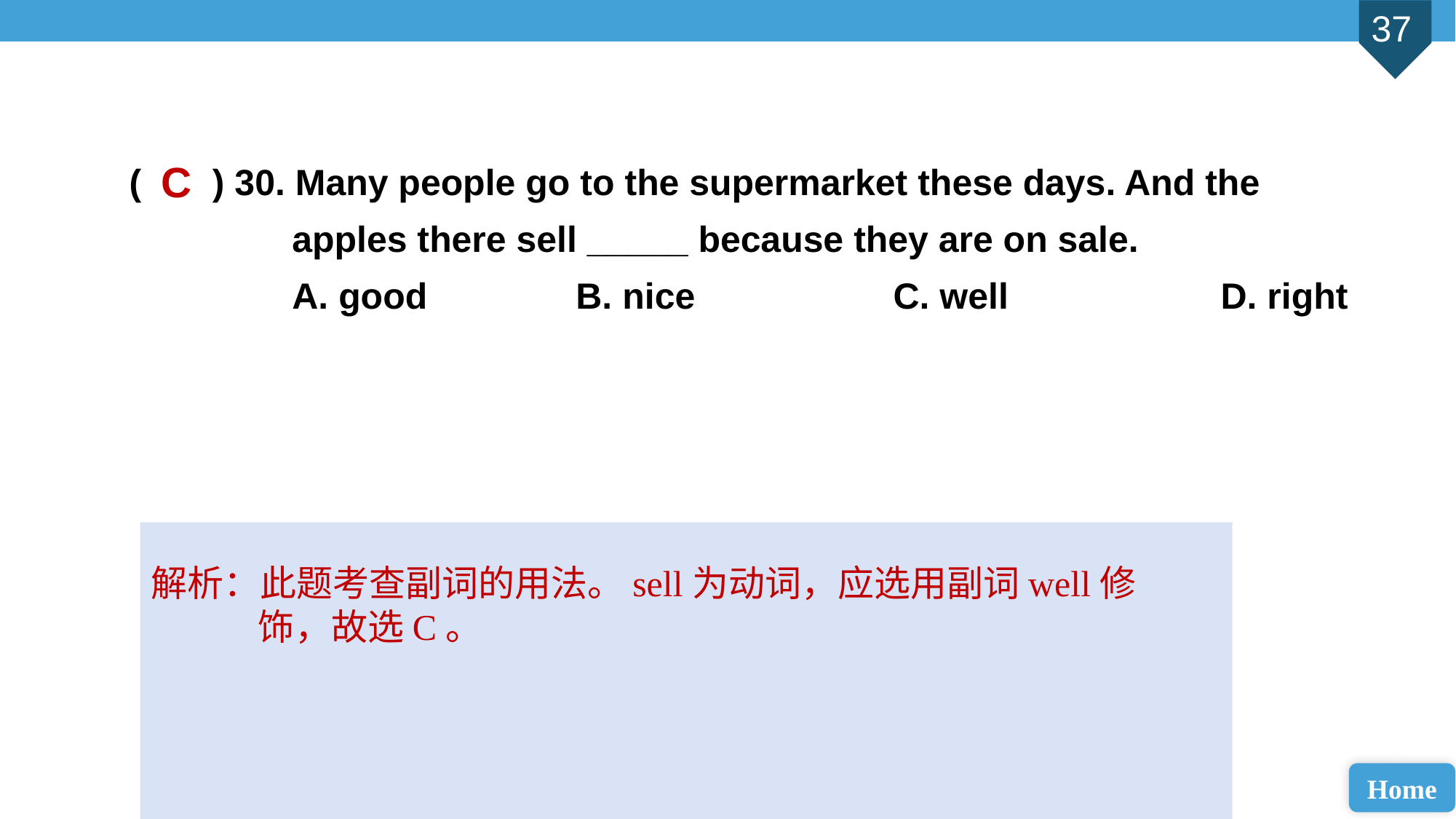

(       ) 30. Many people go to the supermarket these days. And the
                apples there sell _____ because they are on sale.
                A. good		 B. nice 		C. well 		D. right
C

解析：此题考查副词的用法。sell为动词，应选用副词well修饰，故选C。